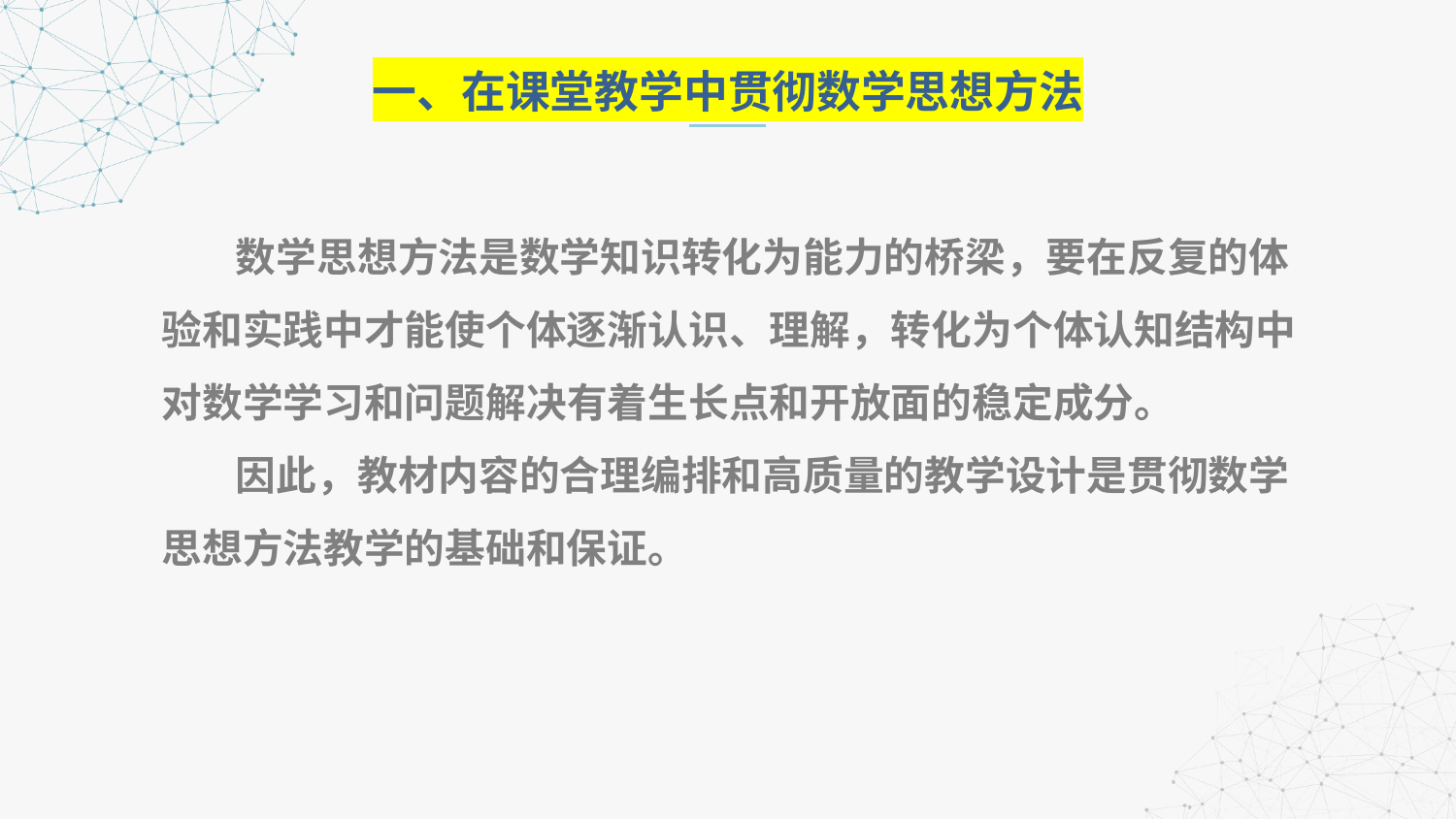

一、在课堂教学中贯彻数学思想方法
       数学思想方法是数学知识转化为能力的桥梁，要在反复的体验和实践中才能使个体逐渐认识、理解，转化为个体认知结构中对数学学习和问题解决有着生长点和开放面的稳定成分。
       因此，教材内容的合理编排和高质量的教学设计是贯彻数学思想方法教学的基础和保证。